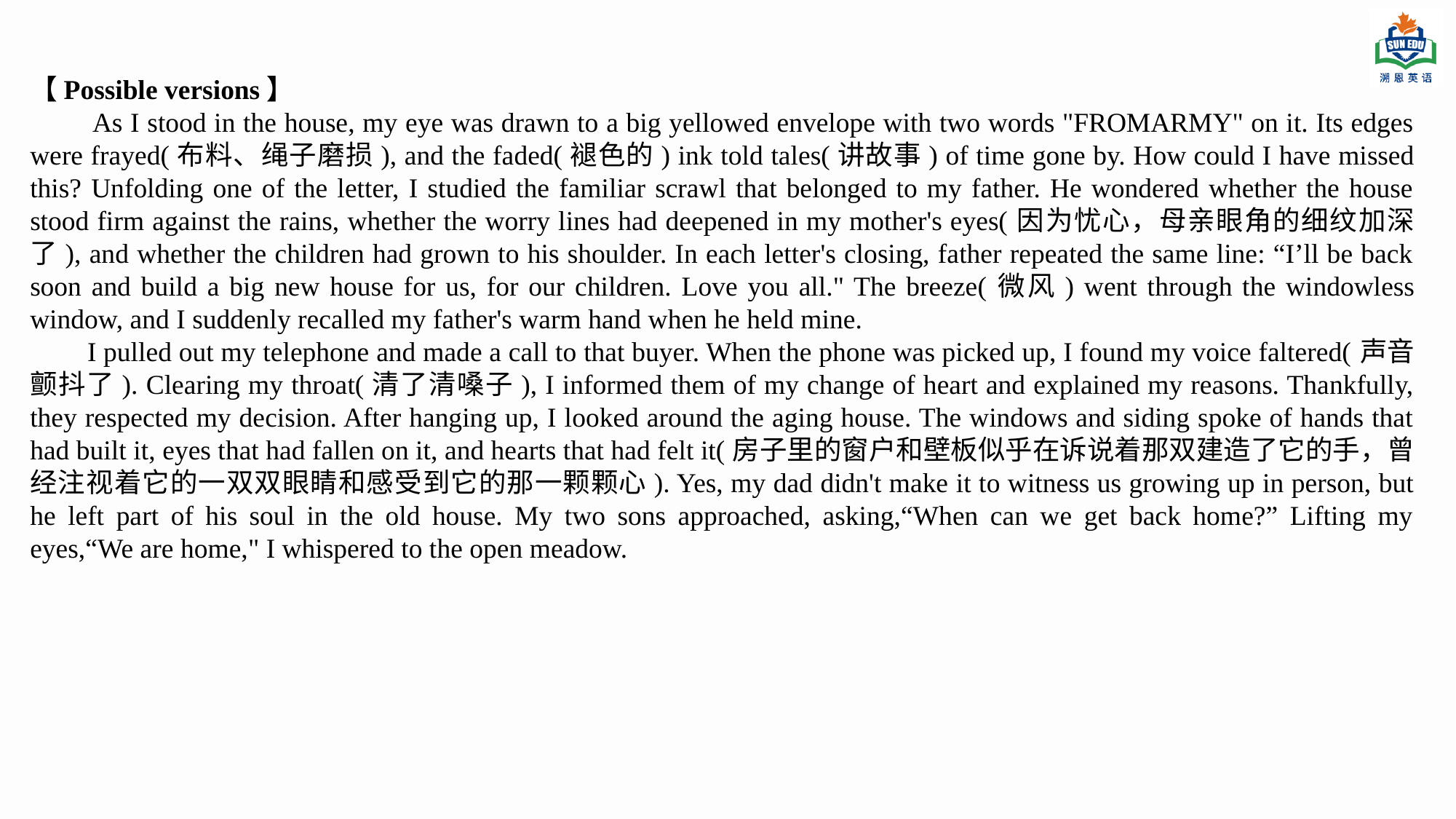

【Possible versions】        As I stood in the house, my eye was drawn to a big yellowed envelope with two words "FROMARMY" on it. Its edges were frayed(布料、绳子磨损), and the faded(褪色的) ink told tales(讲故事) of time gone by. How could I have missed this? Unfolding one of the letter, I studied the familiar scrawl that belonged to my father. He wondered whether the house stood firm against the rains, whether the worry lines had deepened in my mother's eyes(因为忧心，母亲眼角的细纹加深了), and whether the children had grown to his shoulder. In each letter's closing, father repeated the same line: “I’ll be back soon and build a big new house for us, for our children. Love you all." The breeze(微风) went through the windowless window, and I suddenly recalled my father's warm hand when he held mine.
        I pulled out my telephone and made a call to that buyer. When the phone was picked up, I found my voice faltered(声音颤抖了). Clearing my throat(清了清嗓子), I informed them of my change of heart and explained my reasons. Thankfully, they respected my decision. After hanging up, I looked around the aging house. The windows and siding spoke of hands that had built it, eyes that had fallen on it, and hearts that had felt it(房子里的窗户和壁板似乎在诉说着那双建造了它的手，曾经注视着它的一双双眼睛和感受到它的那一颗颗心). Yes, my dad didn't make it to witness us growing up in person, but he left part of his soul in the old house. My two sons approached, asking,“When can we get back home?” Lifting my eyes,“We are home," I whispered to the open meadow.